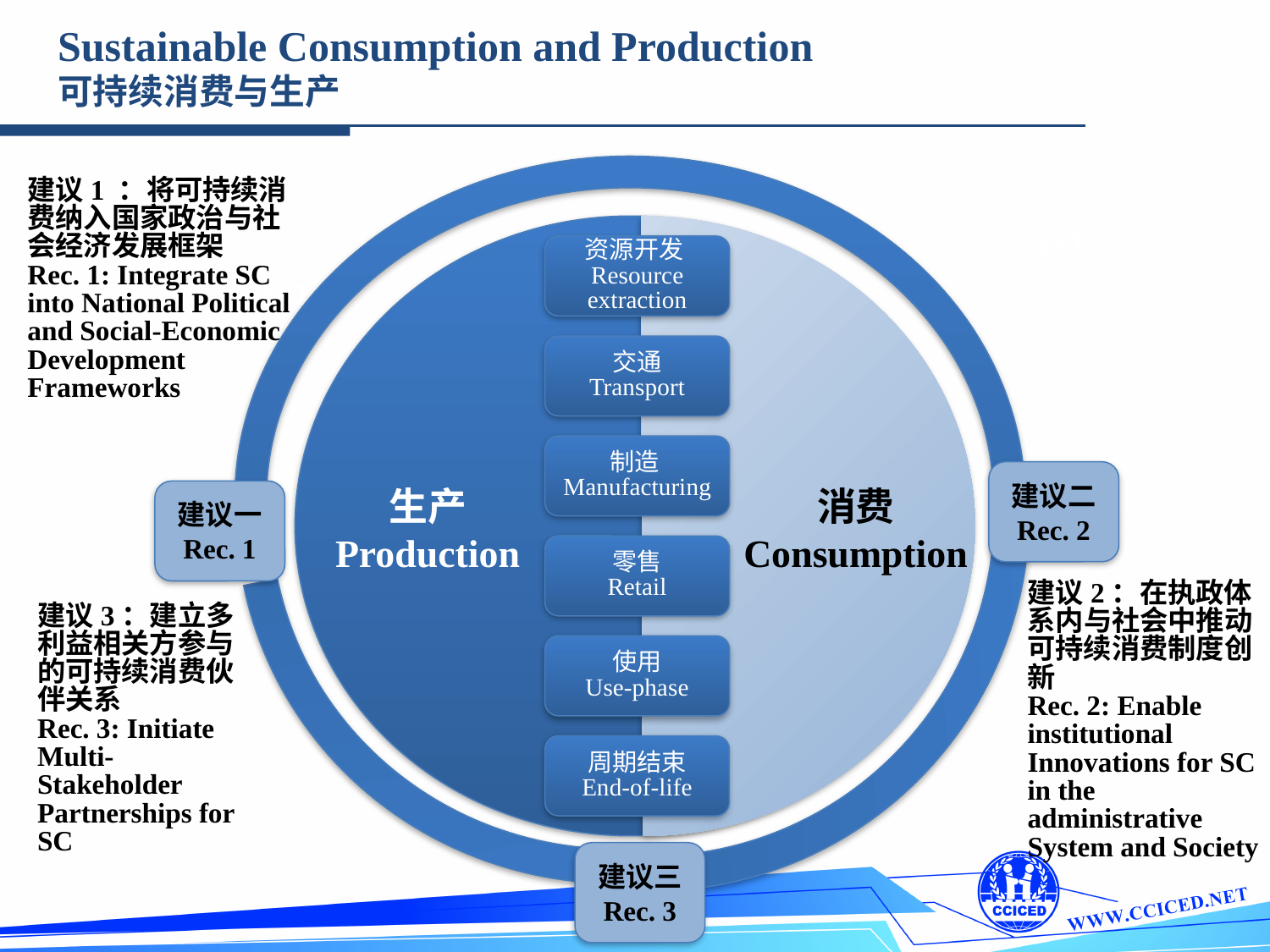

Sustainable Consumption and Production
可持续消费与生产

建议1 ：将可持续消费纳入国家政治与社会经济发展框架
Rec. 1: Integrate SC into National Political and Social-Economic Development Frameworks

TEXT
资源开发Resource extraction
TEXT
TEXT
TEXT
交通
Transport
制造Manufacturing
建议二
Rec. 2
生产
Production
消费
Consumption
建议一
Rec. 1
零售
Retail
建议2：在执政体系内与社会中推动可持续消费制度创新
Rec. 2: Enable institutional Innovations for SC in the administrative System and Society

建议3：建立多利益相关方参与的可持续消费伙伴关系
Rec. 3: Initiate Multi-Stakeholder Partnerships for SC
使用
Use-phase
周期结束
End-of-life
建议三
Rec. 3